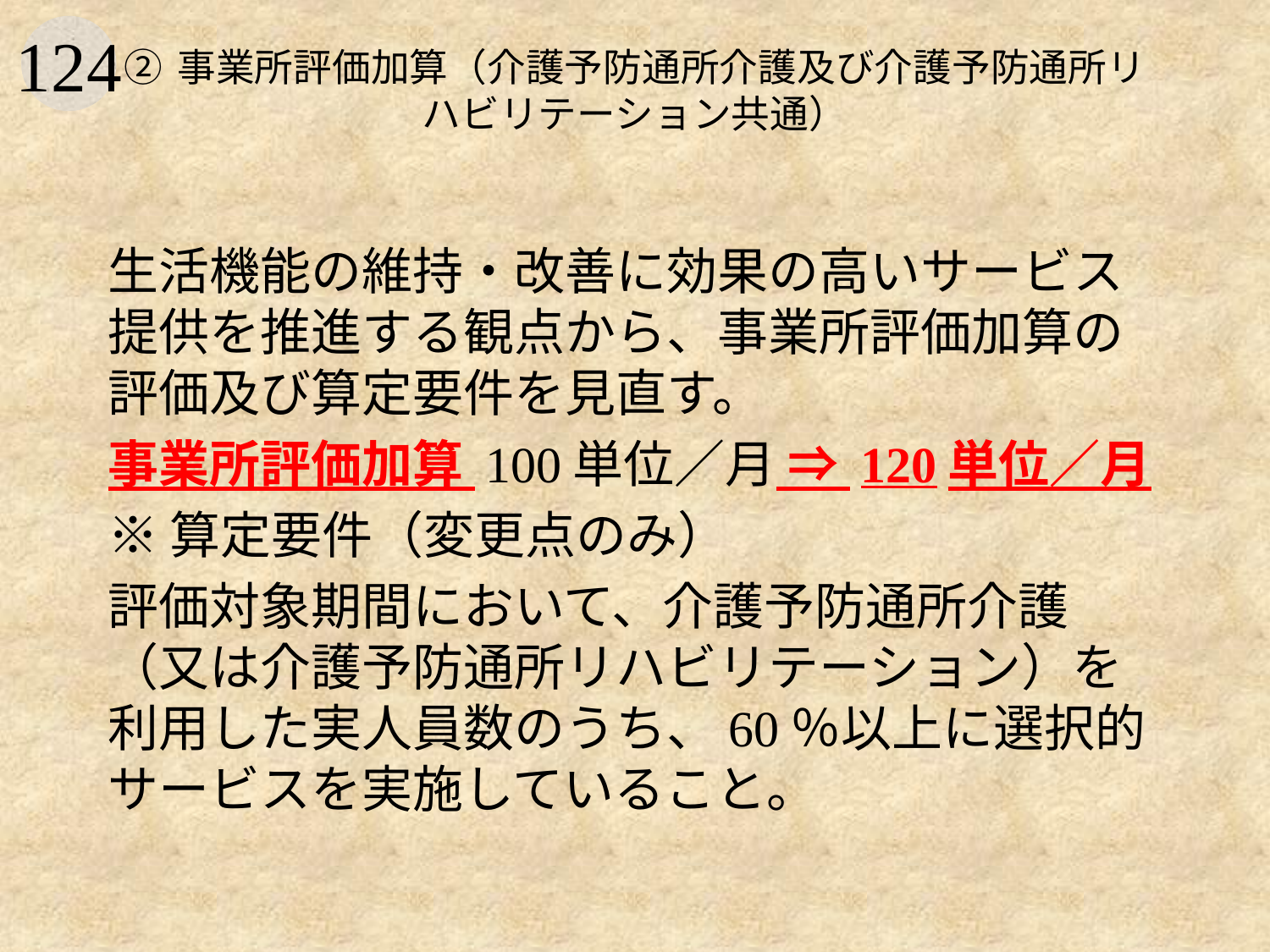

# ② 事業所評価加算（介護予防通所介護及び介護予防通所リハビリテーション共通）
生活機能の維持・改善に効果の高いサービス提供を推進する観点から、事業所評価加算の評価及び算定要件を見直す。
事業所評価加算 100単位／月 ⇒ 120単位／月
※算定要件（変更点のみ）
評価対象期間において、介護予防通所介護（又は介護予防通所リハビリテーション）を利用した実人員数のうち、60％以上に選択的サービスを実施していること。